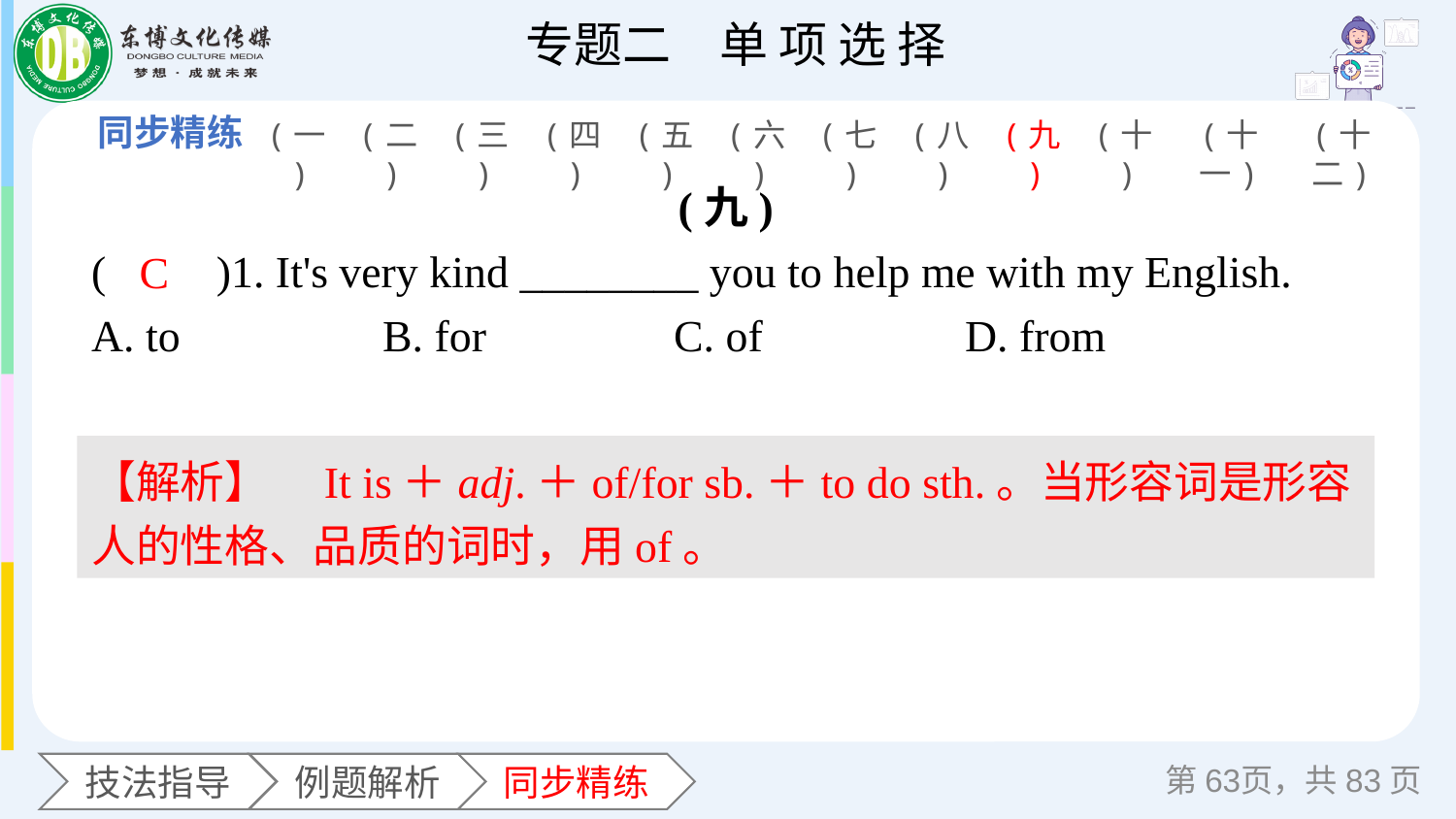

(一)
(二)
(三)
(四)
(五)
(六)
(七)
(八)
(九)
(十)
(十一)
(十二)
(九)
(　　)1. It's very kind ________ you to help me with my English.
A. to    		B. for    	C. of    		D. from
C
【解析】　It is＋adj.＋of/for sb.＋to do sth.。当形容词是形容人的性格、品质的词时，用of。
第63页，共83页